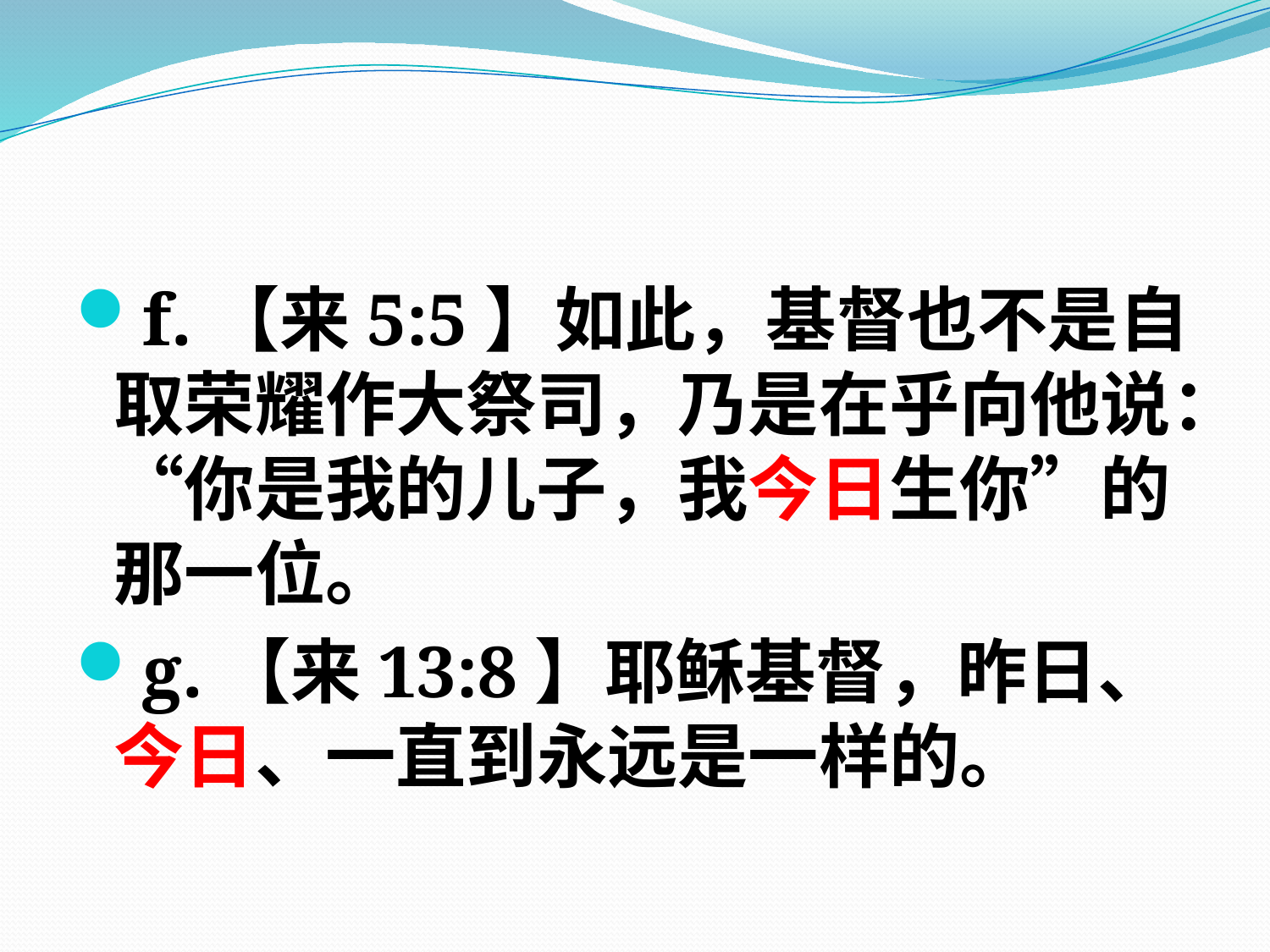

#
f.【来5:5】如此，基督也不是自取荣耀作大祭司，乃是在乎向他说：“你是我的儿子，我今日生你”的那一位。
g.【来13:8】耶稣基督，昨日、今日、一直到永远是一样的。
10